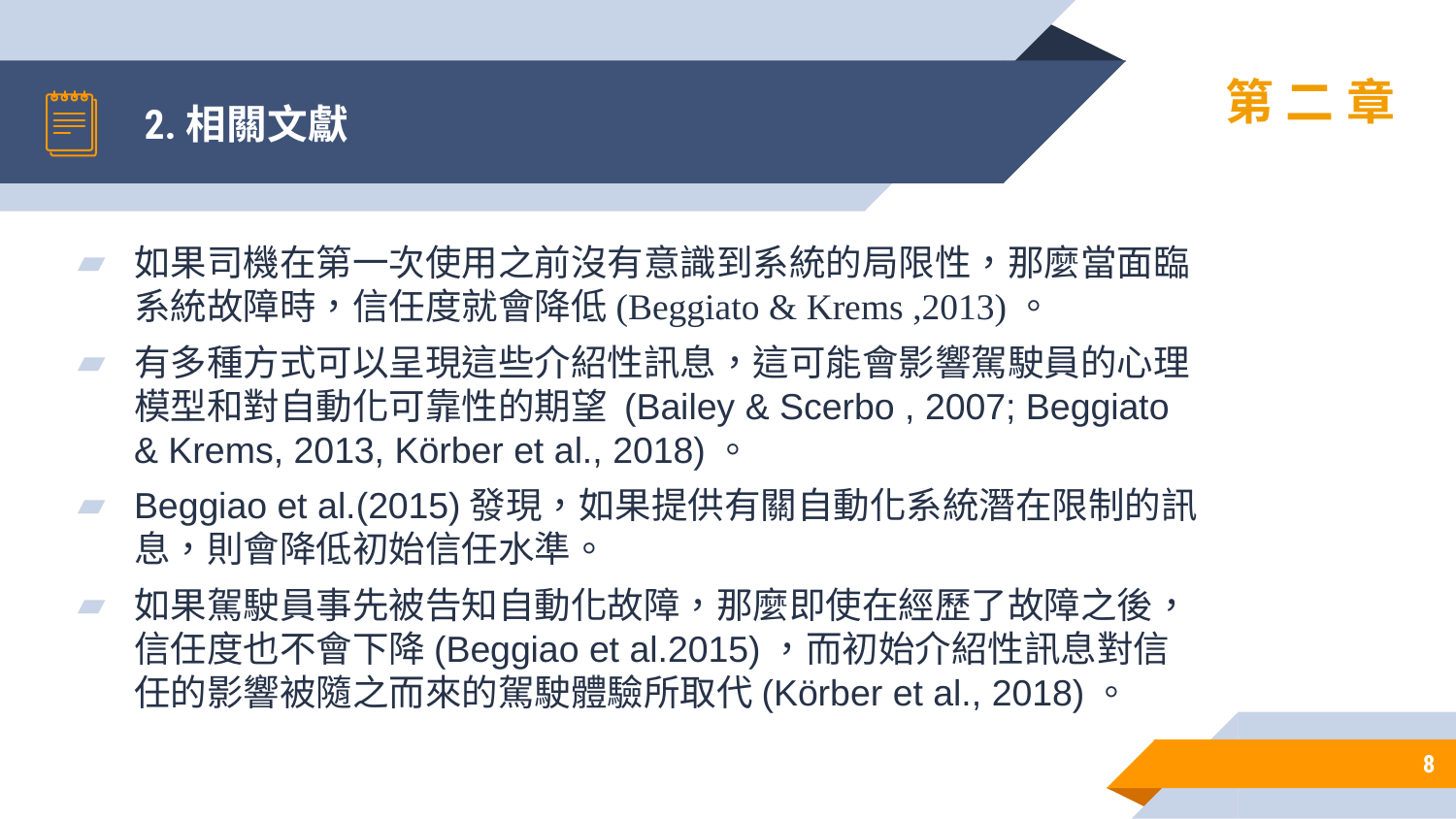

# 2.相關文獻
第二章

如果司機在第一次使用之前沒有意識到系統的局限性，那麼當面臨系統故障時，信任度就會降低(Beggiato & Krems ,2013)。
有多種方式可以呈現這些介紹性訊息，這可能會影響駕駛員的心理模型和對自動化可靠性的期望 (Bailey & Scerbo , 2007; Beggiato & Krems, 2013, Körber et al., 2018)。
Beggiao et al.(2015)發現，如果提供有關自動化系統潛在限制的訊息，則會降低初始信任水準。
如果駕駛員事先被告知自動化故障，那麼即使在經歷了故障之後，信任度也不會下降(Beggiao et al.2015)，而初始介紹性訊息對信任的影響被隨之而來的駕駛體驗所取代(Körber et al., 2018)。

8